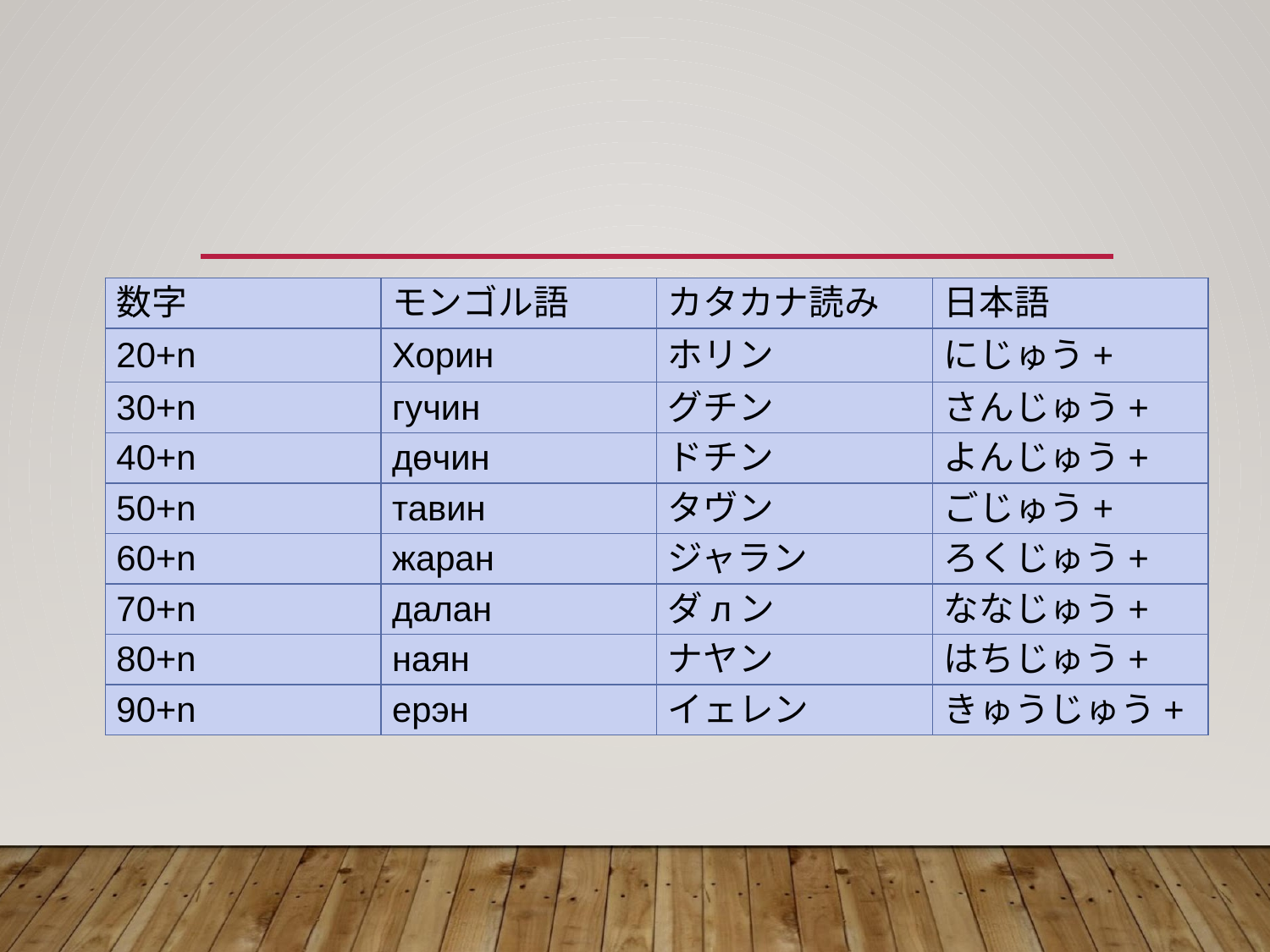

#
| 数字 | モンゴル語 | カタカナ読み | 日本語 |
| --- | --- | --- | --- |
| 20+n | Хорин | ホリン | にじゅう+ |
| 30+n | гучин | グチン | さんじゅう+ |
| 40+n | дөчин | ドチン | よんじゅう+ |
| 50+n | тавин | タヴン | ごじゅう+ |
| 60+n | жаран | ジャラン | ろくじゅう+ |
| 70+n | далан | ダлン | ななじゅう+ |
| 80+n | наян | ナヤン | はちじゅう+ |
| 90+n | ерэн | イェレン | きゅうじゅう+ |